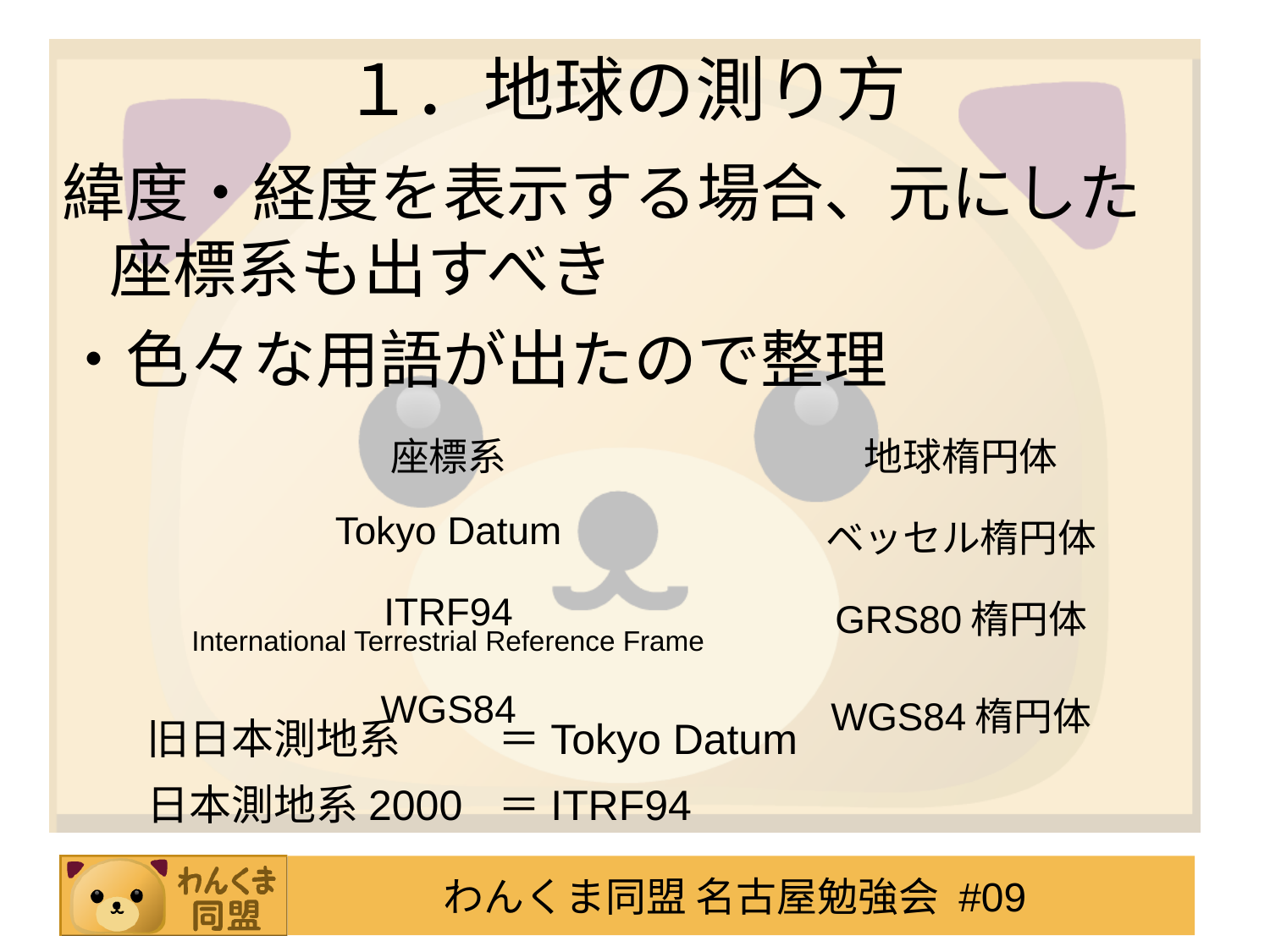

# １．地球の測り方
緯度・経度を表示する場合、元にした座標系も出すべき
・色々な用語が出たので整理
| 座標系 | 地球楕円体 |
| --- | --- |
| Tokyo Datum | ベッセル楕円体 |
| ITRF94 International Terrestrial Reference Frame | GRS80楕円体 |
| WGS84 | WGS84楕円体 |

　　旧日本測地系		＝Tokyo Datum
　　日本測地系2000	＝ITRF94